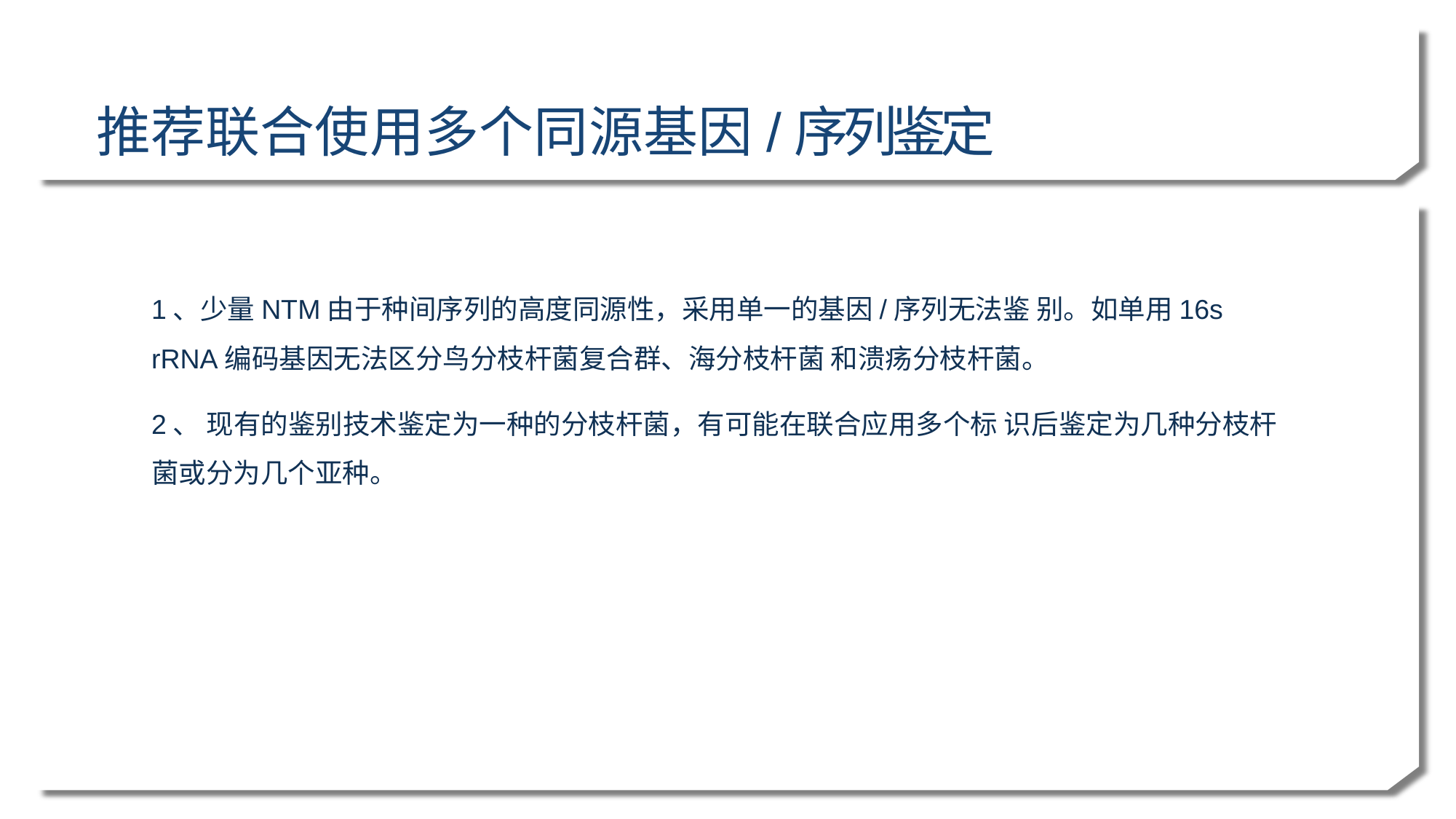

推荐联合使用多个同源基因/序列鉴定

1、少量NTM由于种间序列的高度同源性，采用单一的基因/序列无法鉴 别。如单用16s rRNA编码基因无法区分鸟分枝杆菌复合群、海分枝杆菌 和溃疡分枝杆菌。

2、 现有的鉴别技术鉴定为一种的分枝杆菌，有可能在联合应用多个标 识后鉴定为几种分枝杆菌或分为几个亚种。